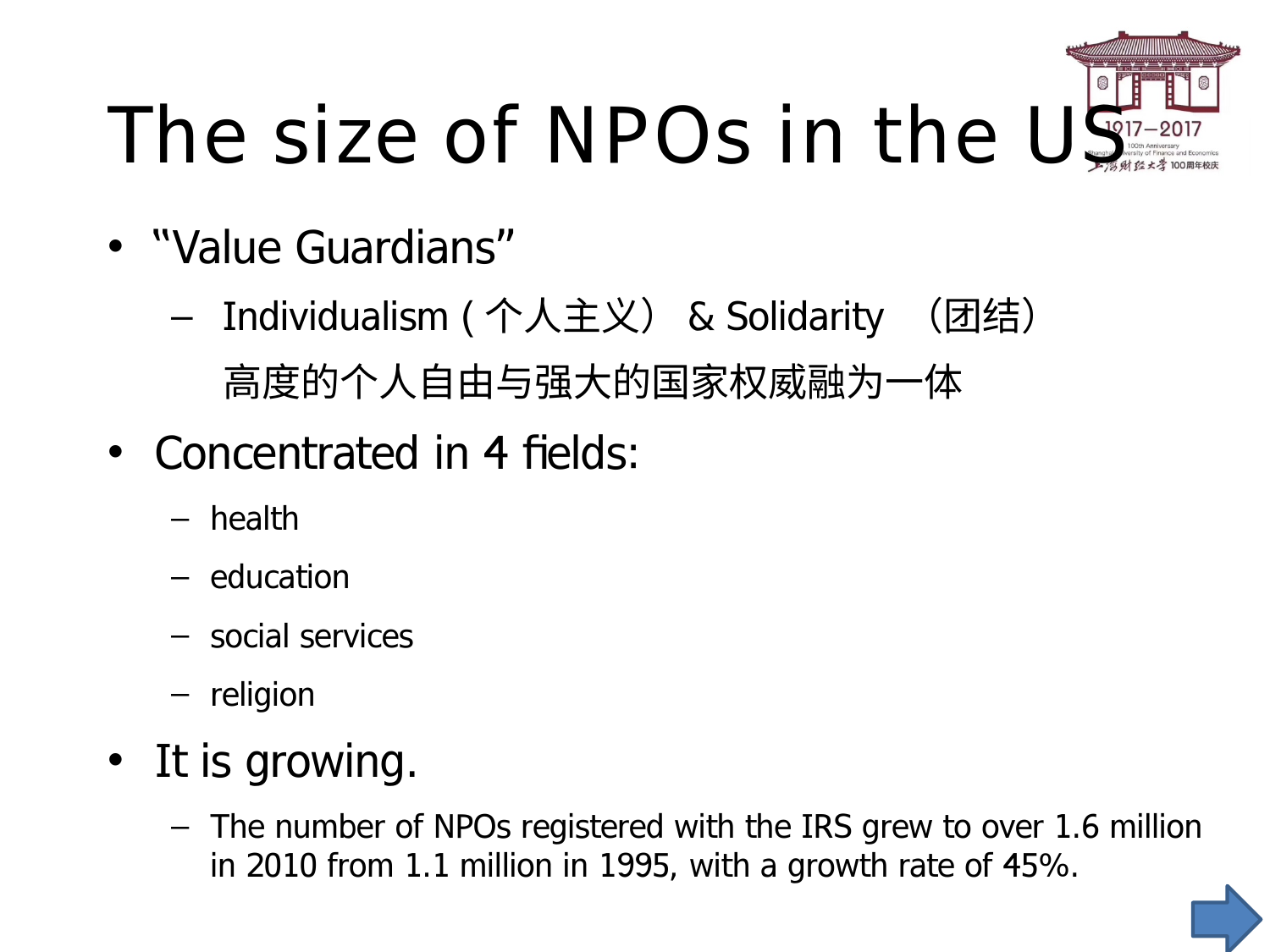

# The size of NPOs in the US
“Value Guardians”
 Individualism (个人主义）& Solidarity （团结）
     高度的个人自由与强大的国家权威融为一体
Concentrated in 4 fields:
health
education
social services
religion
It is growing.
The number of NPOs registered with the IRS grew to over 1.6 million in 2010 from 1.1 million in 1995, with a growth rate of 45%.